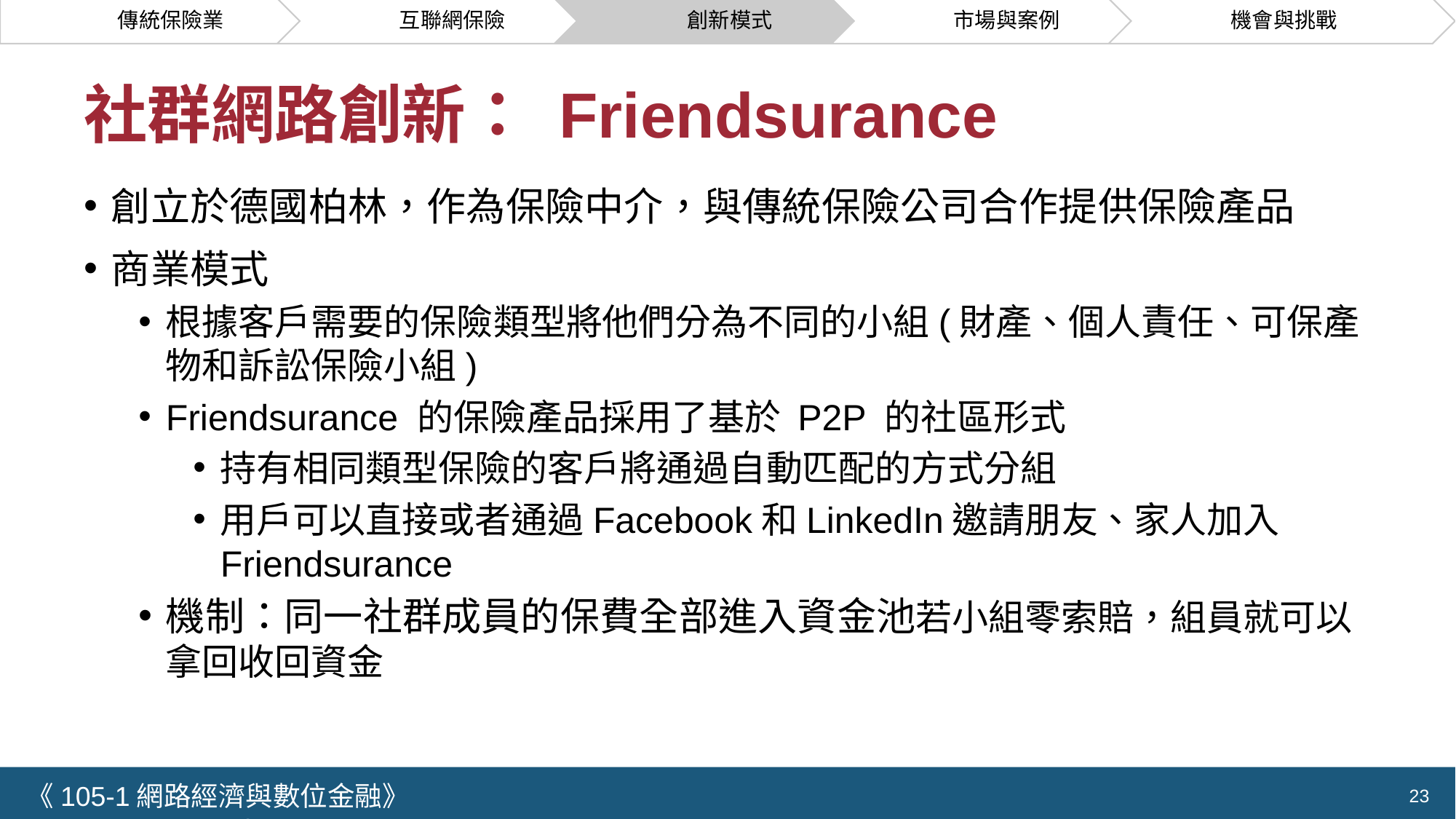

傳統保險業
互聯網保險
創新模式
市場與案例
機會與挑戰
# 社群網路創新： Friendsurance
創立於德國柏林，作為保險中介，與傳統保險公司合作提供保險產品
商業模式
根據客戶需要的保險類型將他們分為不同的小組(財產、個人責任、可保產物和訴訟保險小組)
Friendsurance 的保險產品採用了基於 P2P 的社區形式
持有相同類型保險的客戶將通過自動匹配的方式分組
用戶可以直接或者通過Facebook和LinkedIn邀請朋友、家人加入Friendsurance
機制：同一社群成員的保費全部進入資金池若小組零索賠，組員就可以拿回收回資金
《105-1網路經濟與數位金融》                                                                                                                                             NCTU.IIM.IEBI Lab
23